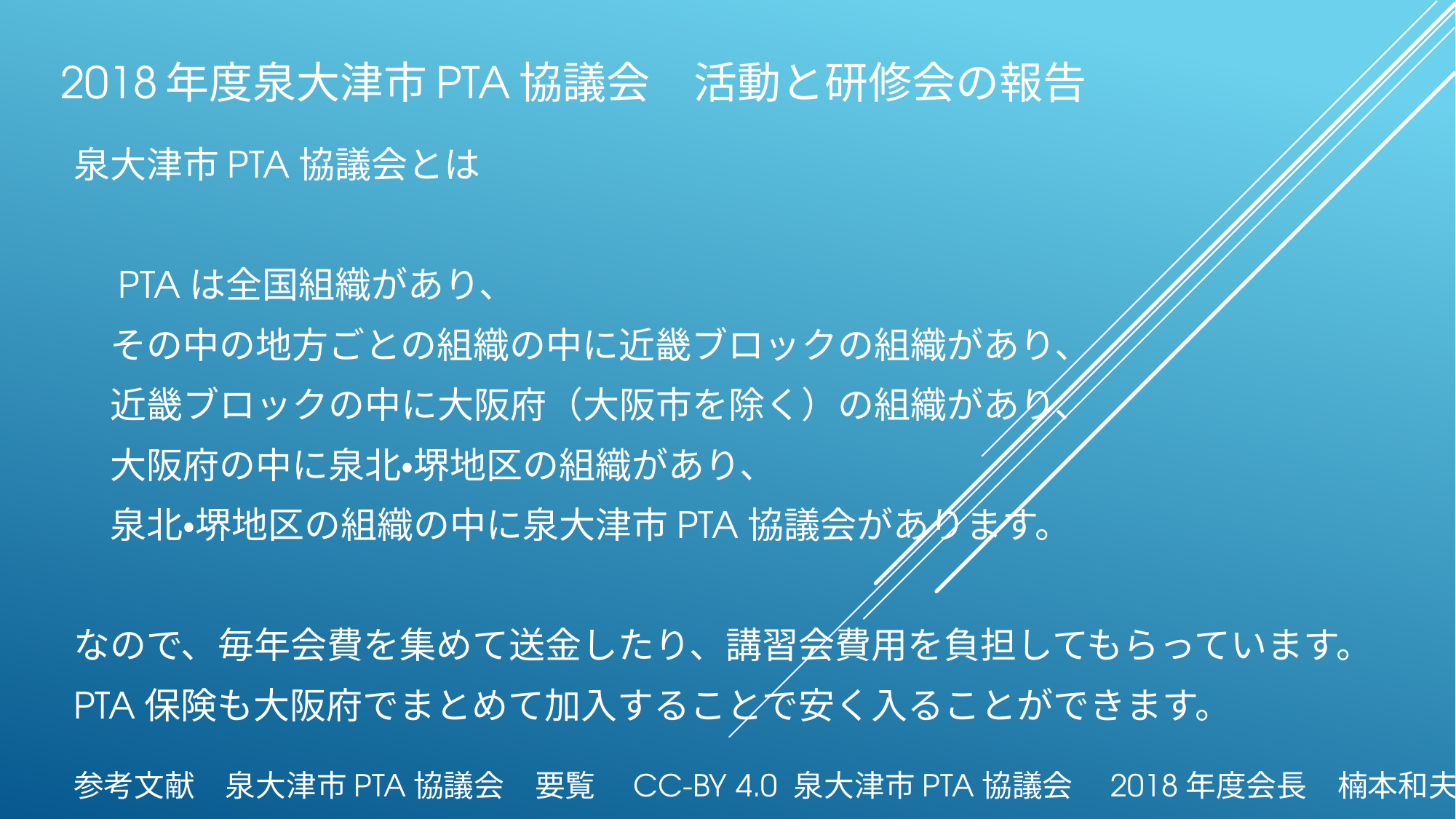

# 2018年度泉大津市PTA協議会　活動と研修会の報告
泉大津市PTA協議会とは

　PTAは全国組織があり、
　その中の地方ごとの組織の中に近畿ブロックの組織があり、
　近畿ブロックの中に大阪府（大阪市を除く）の組織があり、
　大阪府の中に泉北・堺地区の組織があり、
　泉北・堺地区の組織の中に泉大津市PTA協議会があります。

なので、毎年会費を集めて送金したり、講習会費用を負担してもらっています。
PTA保険も大阪府でまとめて加入することで安く入ることができます。
参考文献　泉大津市PTA協議会　要覧　CC-BY 4.0 泉大津市PTA協議会　2018年度会長　楠本和夫